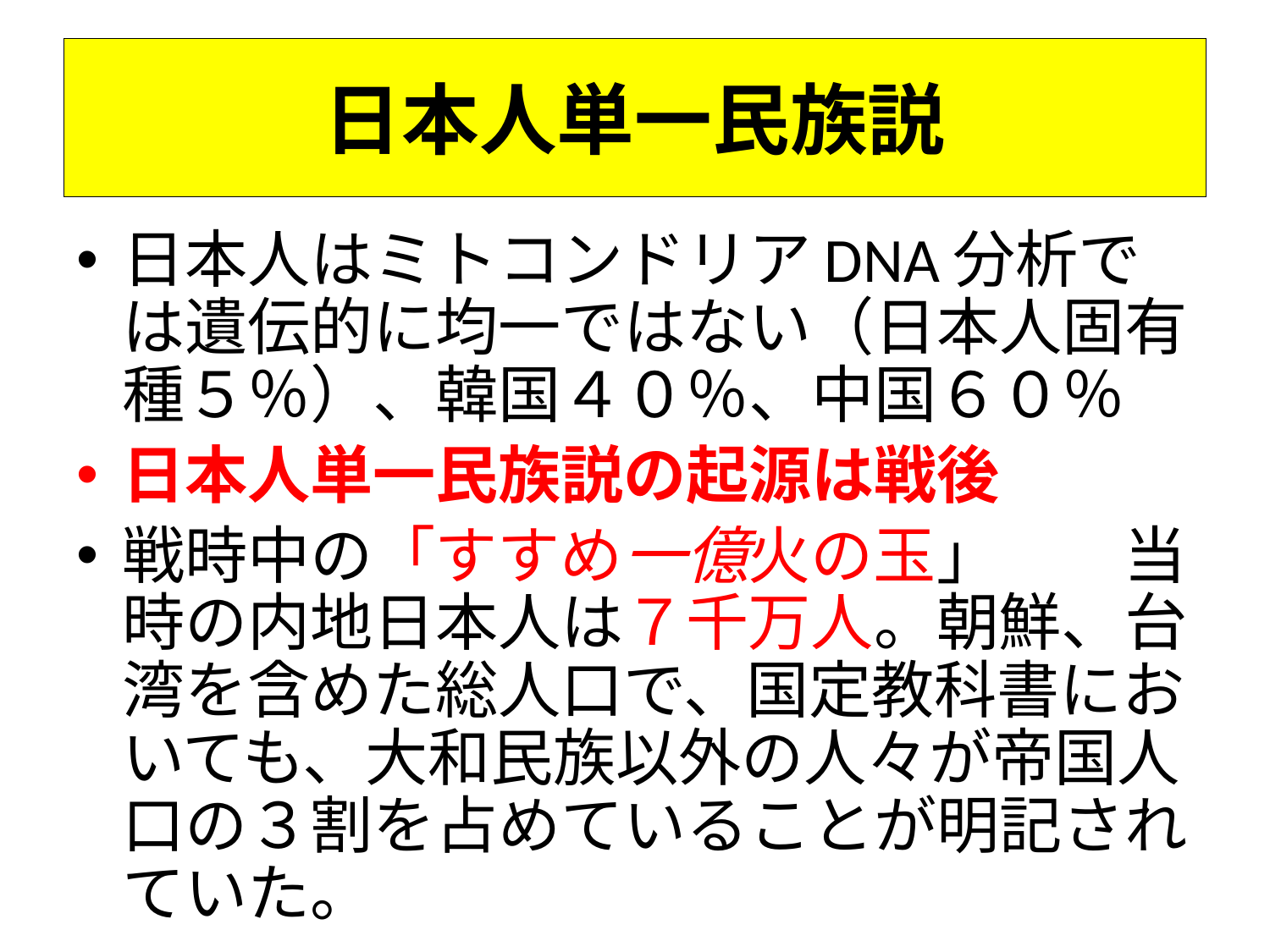

# 日本人単一民族説
日本人はミトコンドリアDNA分析では遺伝的に均一ではない（日本人固有種５％）、韓国４０％、中国６０％
日本人単一民族説の起源は戦後
戦時中の「すすめ一億火の玉」　　当時の内地日本人は７千万人。朝鮮、台湾を含めた総人口で、国定教科書においても、大和民族以外の人々が帝国人口の３割を占めていることが明記されていた。